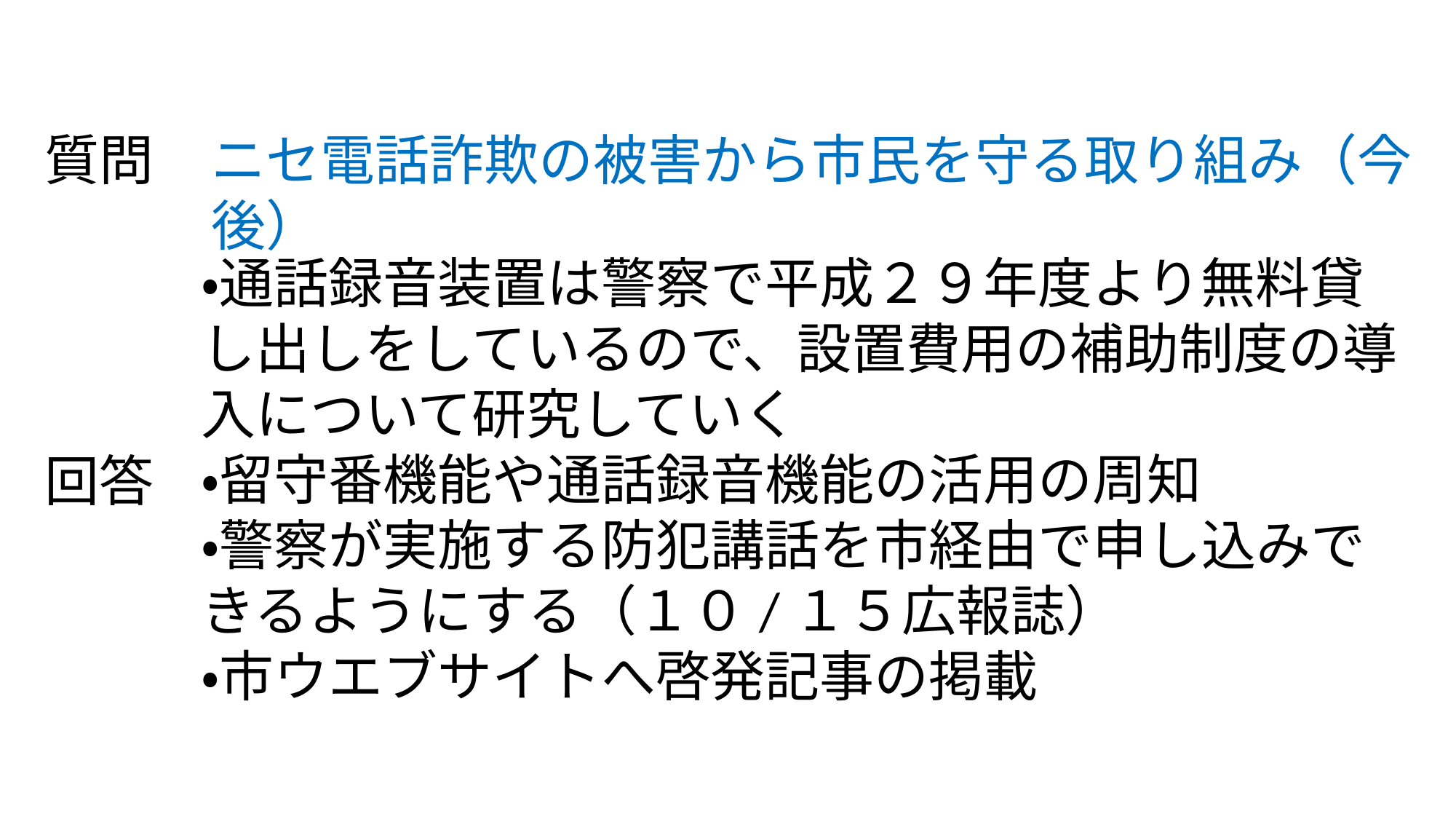

質問
ニセ電話詐欺の被害から市民を守る取り組み（今後）
・通話録音装置は警察で平成２９年度より無料貸し出しをしているので、設置費用の補助制度の導入について研究していく
・留守番機能や通話録音機能の活用の周知
・警察が実施する防犯講話を市経由で申し込みできるようにする（１０/１５広報誌）
・市ウエブサイトへ啓発記事の掲載
回答